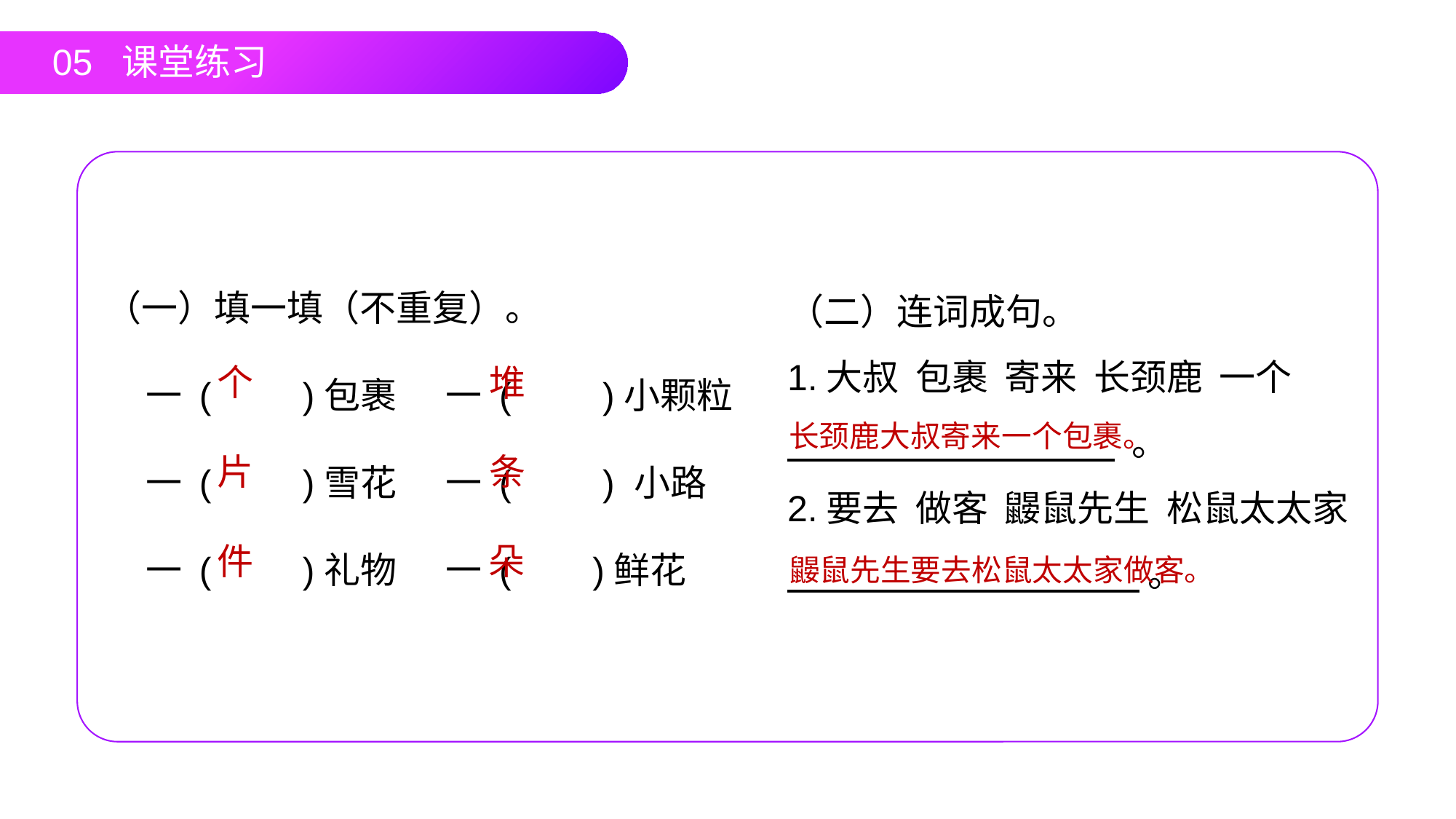

05  课堂练习
   （一）填一填（不重复）。
        一 (         )包裹      一 (         )小颗粒
        一 (         )雪花      一 (         ) 小路
        一 (         )礼物      一 (        )鲜花
（二）连词成句。
1.大叔  包裹  寄来  长颈鹿  一个
                                         。
2.要去  做客  鼹鼠先生  松鼠太太家
                                           。
个
堆
长颈鹿大叔寄来一个包裹。
片
条
鼹鼠先生要去松鼠太太家做客。
件
朵